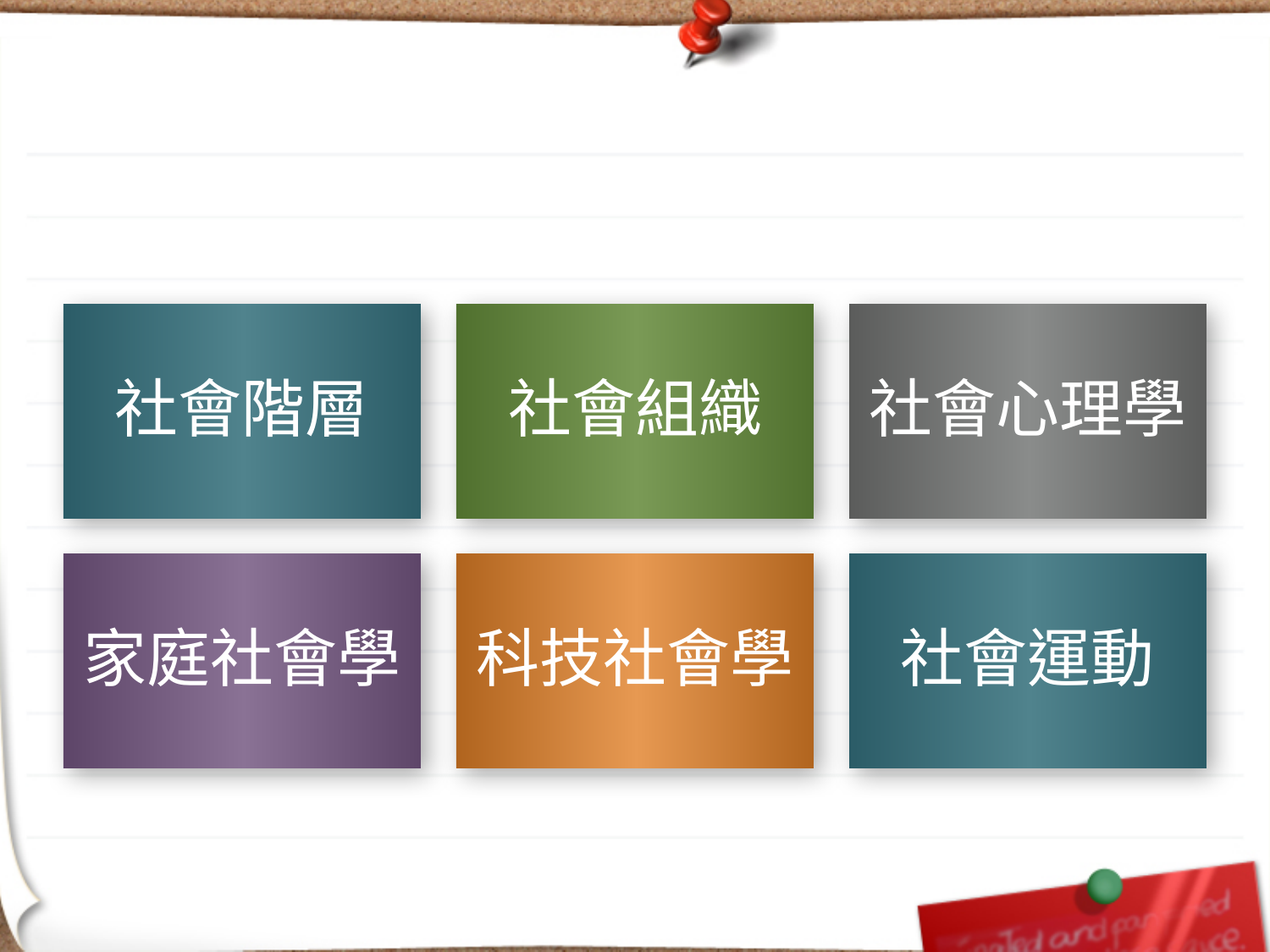

#
社會階層
社會組織
社會心理學
家庭社會學
科技社會學
社會運動